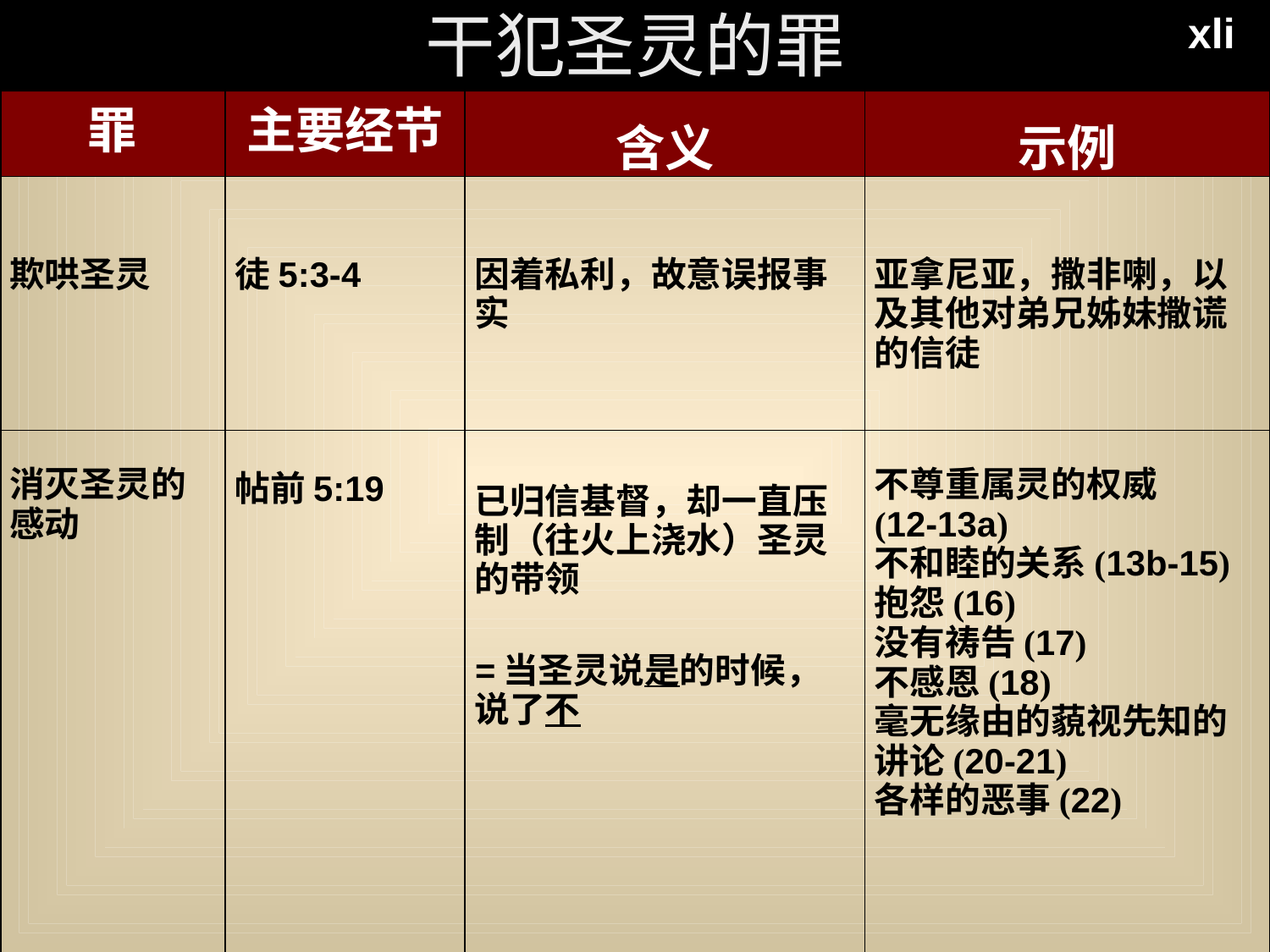

xli
干犯圣灵的罪
| 罪 | 主要经节 | 含义 | 示例 |
| --- | --- | --- | --- |
| 欺哄圣灵 | 徒5:3-4 | 因着私利，故意误报事实 | 亚拿尼亚，撒非喇，以及其他对弟兄姊妹撒谎的信徒 |
| 消灭圣灵的感动 | 帖前5:19 | 已归信基督，却一直压制（往火上浇水）圣灵的带领  =当圣灵说是的时候，说了不 | 不尊重属灵的权威 (12-13a) 不和睦的关系(13b-15)抱怨(16) 没有祷告(17) 不感恩(18) 毫无缘由的藐视先知的讲论(20-21) 各样的恶事(22) |